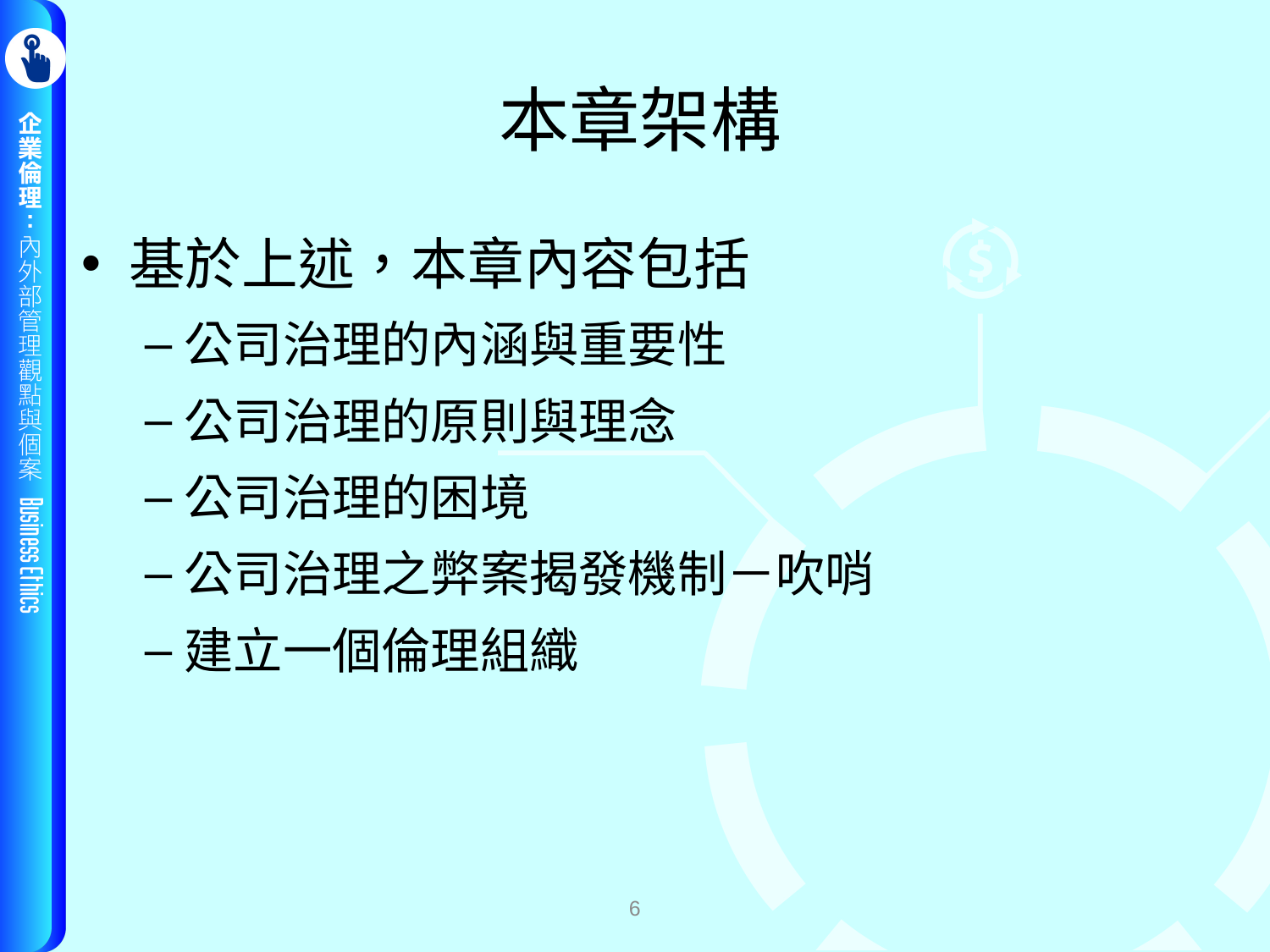

# 本章架構
基於上述，本章內容包括
公司治理的內涵與重要性
公司治理的原則與理念
公司治理的困境
公司治理之弊案揭發機制－吹哨
建立一個倫理組織
6